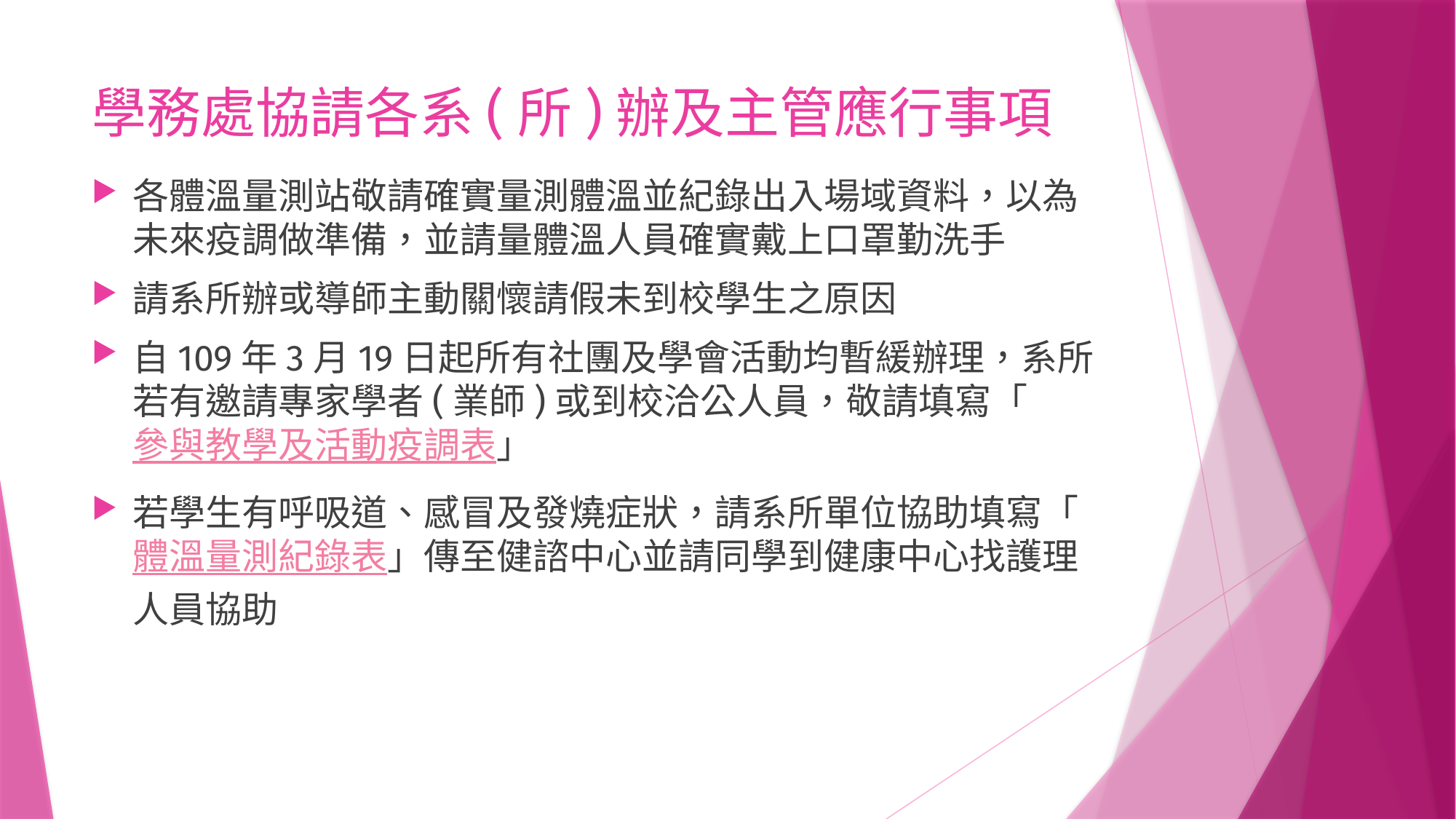

# 學務處協請各系(所)辦及主管應行事項
各體溫量測站敬請確實量測體溫並紀錄出入場域資料，以為未來疫調做準備，並請量體溫人員確實戴上口罩勤洗手
請系所辦或導師主動關懷請假未到校學生之原因
自109年3月19日起所有社團及學會活動均暫緩辦理，系所若有邀請專家學者(業師)或到校洽公人員，敬請填寫「參與教學及活動疫調表」
若學生有呼吸道、感冒及發燒症狀，請系所單位協助填寫「體溫量測紀錄表」傳至健諮中心並請同學到健康中心找護理人員協助